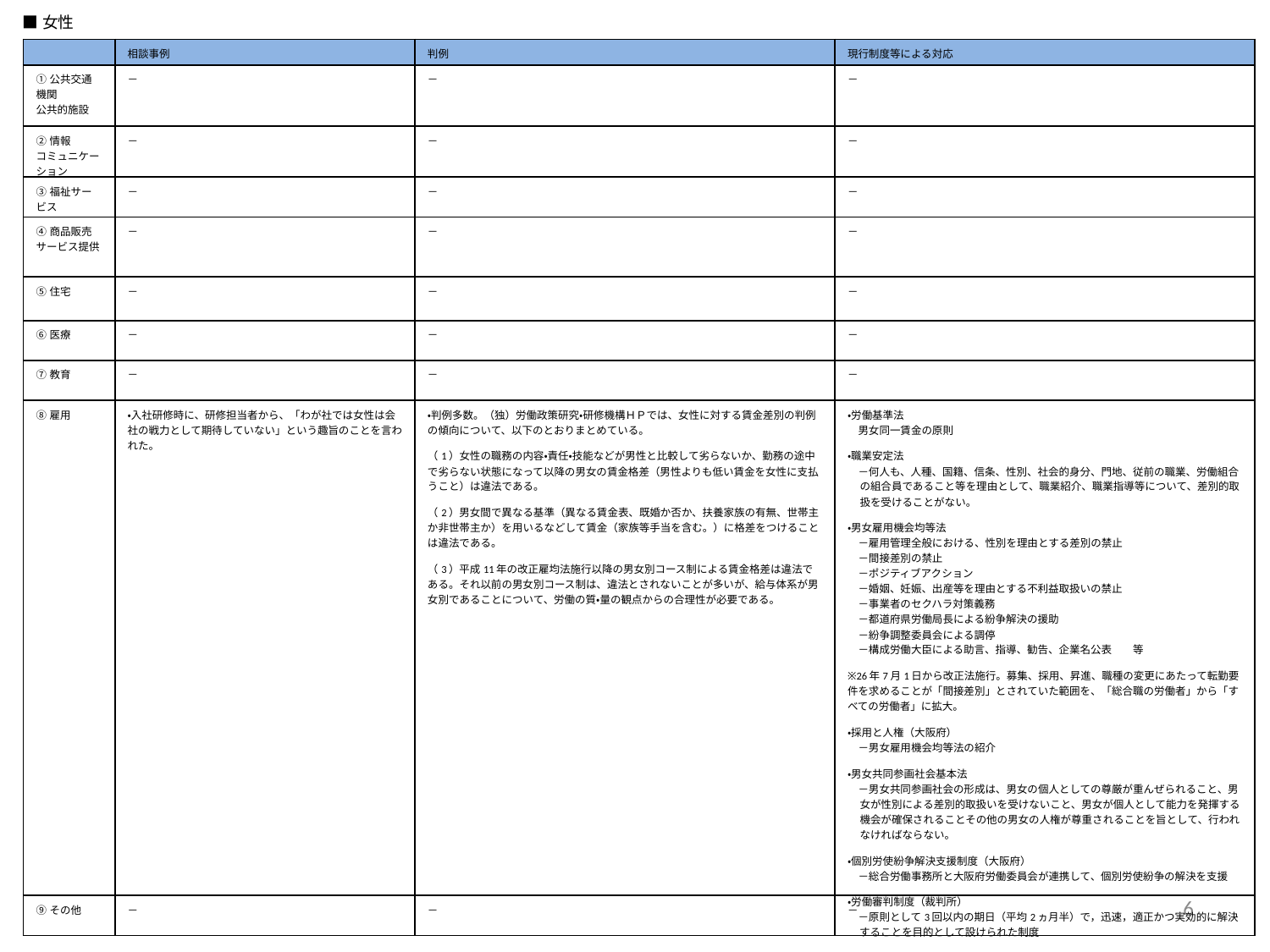

■女性
|  | 相談事例 | 判例 | 現行制度等による対応 |
| --- | --- | --- | --- |
| ①公共交通機関 公共的施設 | － | － | － |
| ②情報 コミュニケーション | － | － | － |
| ③福祉サービス | － | － | － |
| ④商品販売 サービス提供 | － | － | － |
| ⑤住宅 | － | － | － |
| ⑥医療 | － | － | － |
| ⑦教育 | － | － | － |
| ⑧雇用 | ・入社研修時に、研修担当者から、「わが社では女性は会社の戦力として期待していない」という趣旨のことを言われた。 | ・判例多数。（独）労働政策研究・研修機構ＨＰでは、女性に対する賃金差別の判例の傾向について、以下のとおりまとめている。 （1）女性の職務の内容・責任・技能などが男性と比較して劣らないか、勤務の途中で劣らない状態になって以降の男女の賃金格差（男性よりも低い賃金を女性に支払うこと）は違法である。 （2）男女間で異なる基準（異なる賃金表、既婚か否か、扶養家族の有無、世帯主か非世帯主か）を用いるなどして賃金（家族等手当を含む。）に格差をつけることは違法である。 （3）平成11年の改正雇均法施行以降の男女別コース制による賃金格差は違法である。それ以前の男女別コース制は、違法とされないことが多いが、給与体系が男女別であることについて、労働の質・量の観点からの合理性が必要である。 | ・労働基準法 　男女同一賃金の原則 ・職業安定法 　－何人も、人種、国籍、信条、性別、社会的身分、門地、従前の職業、労働組合の組合員であること等を理由として、職業紹介、職業指導等について、差別的取扱を受けることがない。 ・男女雇用機会均等法 　－雇用管理全般における、性別を理由とする差別の禁止 　－間接差別の禁止 　－ポジティブアクション 　－婚姻、妊娠、出産等を理由とする不利益取扱いの禁止 　－事業者のセクハラ対策義務 　－都道府県労働局長による紛争解決の援助 　－紛争調整委員会による調停 　－構成労働大臣による助言、指導、勧告、企業名公表　　等 ※26年7月1日から改正法施行。募集、採用、昇進、職種の変更にあたって転勤要件を求めることが「間接差別」とされていた範囲を、「総合職の労働者」から「すべての労働者」に拡大。 ・採用と人権（大阪府） 　－男女雇用機会均等法の紹介 ・男女共同参画社会基本法 　－男女共同参画社会の形成は、男女の個人としての尊厳が重んぜられること、男女が性別による差別的取扱いを受けないこと、男女が個人として能力を発揮する機会が確保されることその他の男女の人権が尊重されることを旨として、行われなければならない。 ・個別労使紛争解決支援制度（大阪府） 　－総合労働事務所と大阪府労働委員会が連携して、個別労使紛争の解決を支援 ・労働審判制度（裁判所） 　－原則として3回以内の期日（平均2ヵ月半）で，迅速，適正かつ実効的に解決することを目的として設けられた制度 |
| ⑨その他 | － | － | － |
6